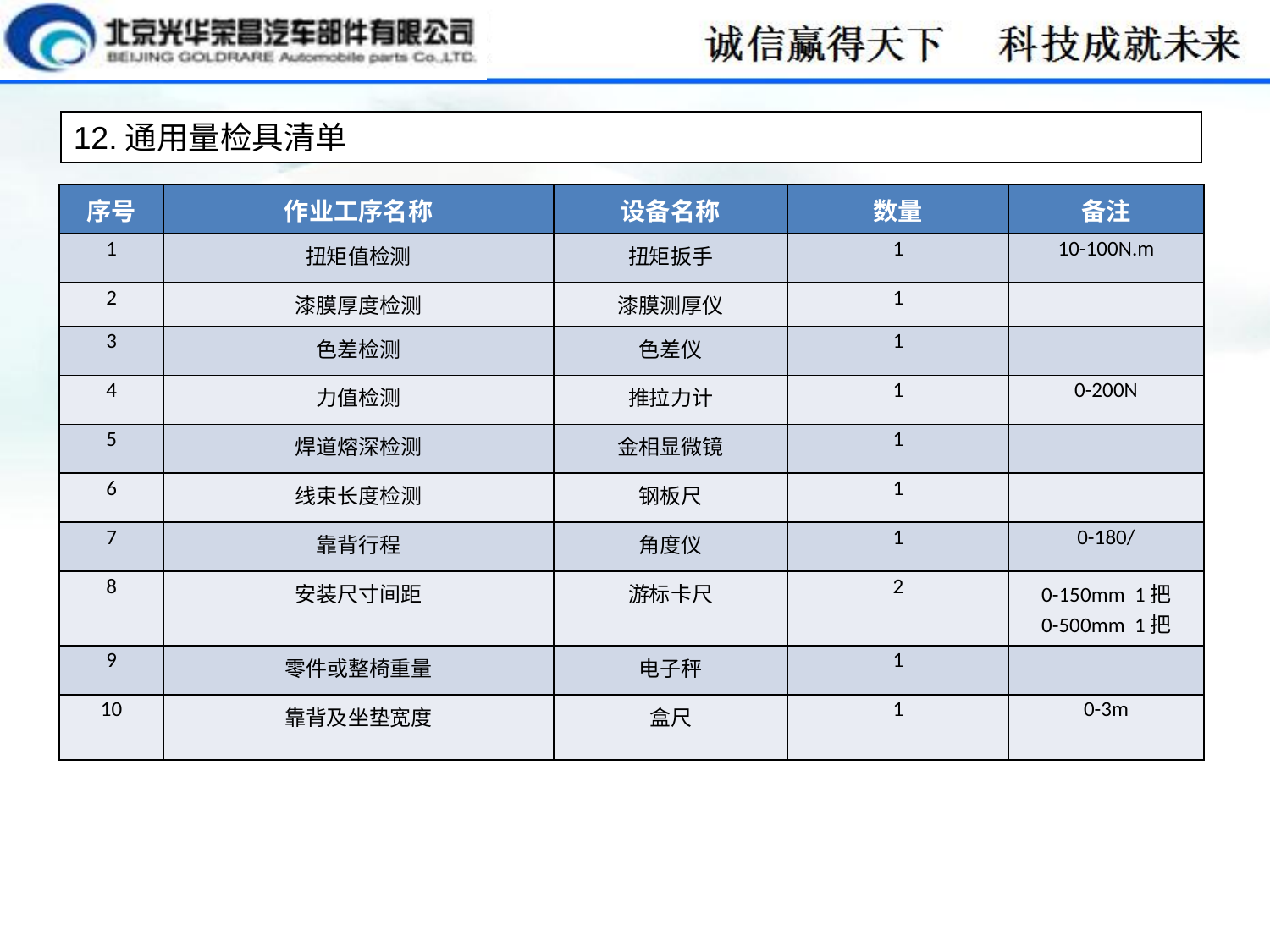

12.通用量检具清单
| 序号 | 作业工序名称 | 设备名称 | 数量 | 备注 |
| --- | --- | --- | --- | --- |
| 1 | 扭矩值检测 | 扭矩扳手 | 1 | 10-100N.m |
| 2 | 漆膜厚度检测 | 漆膜测厚仪 | 1 |  |
| 3 | 色差检测 | 色差仪 | 1 |  |
| 4 | 力值检测 | 推拉力计 | 1 | 0-200N |
| 5 | 焊道熔深检测 | 金相显微镜 | 1 |  |
| 6 | 线束长度检测 | 钢板尺 | 1 |  |
| 7 | 靠背行程 | 角度仪 | 1 | 0-180/ |
| 8 | 安装尺寸间距 | 游标卡尺 | 2 | 0-150mm 1把 0-500mm 1把 |
| 9 | 零件或整椅重量 | 电子秤 | 1 |  |
| 10 | 靠背及坐垫宽度 | 盒尺 | 1 | 0-3m |